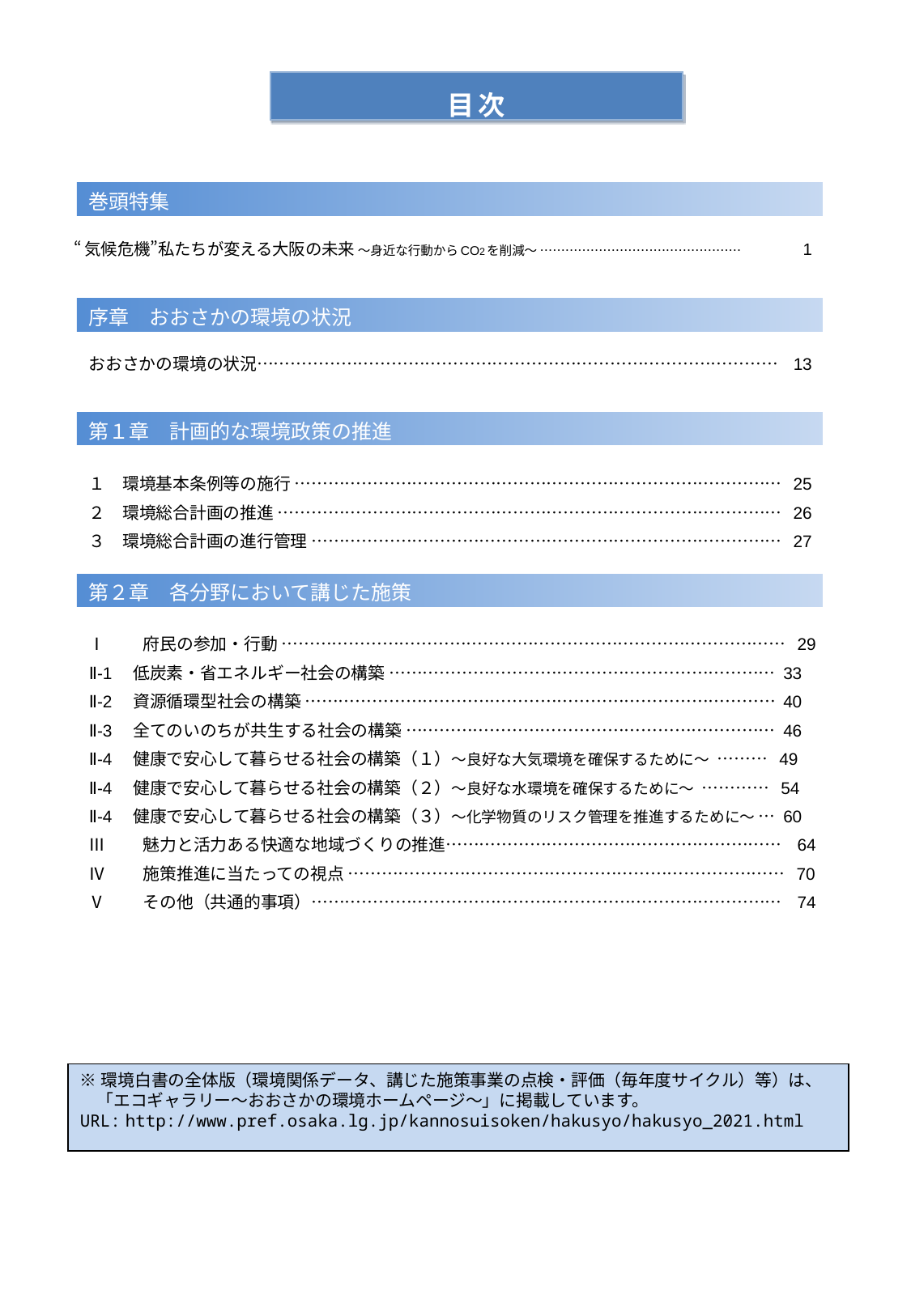

目次
巻頭特集
“気候危機”私たちが変える大阪の未来 ～身近な行動からCO2を削減～ …………………………………………	1
序章　おおさかの環境の状況
おおさかの環境の状況…………………………………………………………………………………   13
第１章　計画的な環境政策の推進
１　環境基本条例等の施行 ……………………………………………………………………………  25
２　環境総合計画の推進 ………………………………………………………………………………  26
３　環境総合計画の進行管理 …………………………………………………………………………  27
第２章　各分野において講じた施策
Ⅰ　　府民の参加・行動 ………………………………………………………………………………  29
Ⅱ-1　低炭素・省エネルギー社会の構築 …………………………………………………………… 33
Ⅱ-2　資源循環型社会の構築 ………………………………………………………………………… 40
Ⅱ-3　全てのいのちが共生する社会の構築 ………………………………………………………… 46
Ⅱ-4　健康で安心して暮らせる社会の構築（１）～良好な大気環境を確保するために～  ………  49
Ⅱ-4　健康で安心して暮らせる社会の構築（２）～良好な水環境を確保するために～  …………  54
Ⅱ-4　健康で安心して暮らせる社会の構築（３）～化学物質のリスク管理を推進するために～ … 60
Ⅲ　　魅力と活力ある快適な地域づくりの推進……………………………………………………   64
Ⅳ　　施策推進に当たっての視点 ……………………………………………………………………  70
Ⅴ　　その他（共通的事項）…………………………………………………………………………   74
※環境白書の全体版（環境関係データ、講じた施策事業の点検・評価（毎年度サイクル）等）は、
　「エコギャラリー～おおさかの環境ホームページ～」に掲載しています。
URL: http://www.pref.osaka.lg.jp/kannosuisoken/hakusyo/hakusyo_2021.html